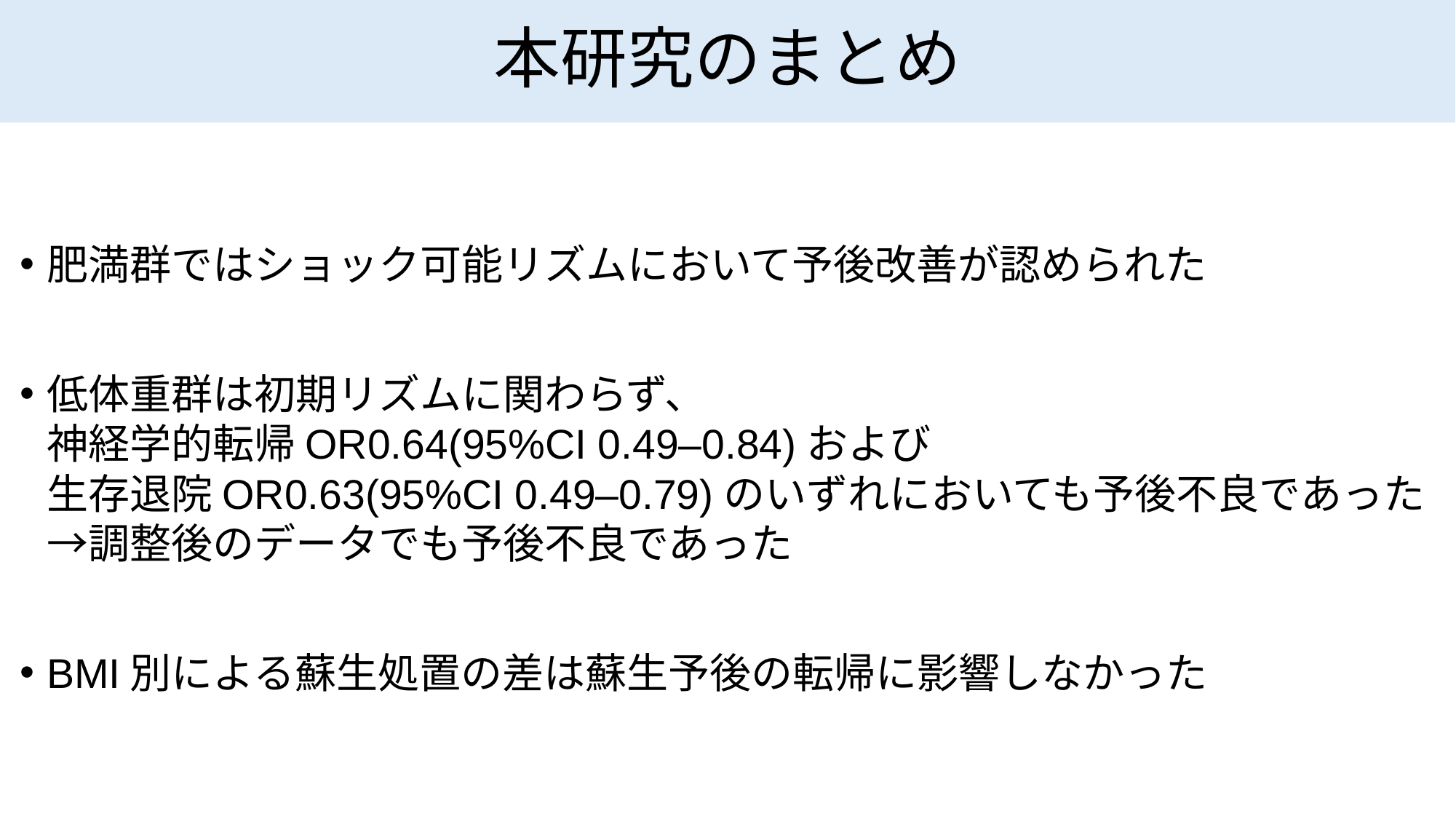

# 本研究のまとめ
肥満群ではショック可能リズムにおいて予後改善が認められた

低体重群は初期リズムに関わらず、
神経学的転帰OR0.64(95%CI 0.49–0.84)および
生存退院OR0.63(95%CI 0.49–0.79)のいずれにおいても予後不良であった
→調整後のデータでも予後不良であった

BMI別による蘇生処置の差は蘇生予後の転帰に影響しなかった